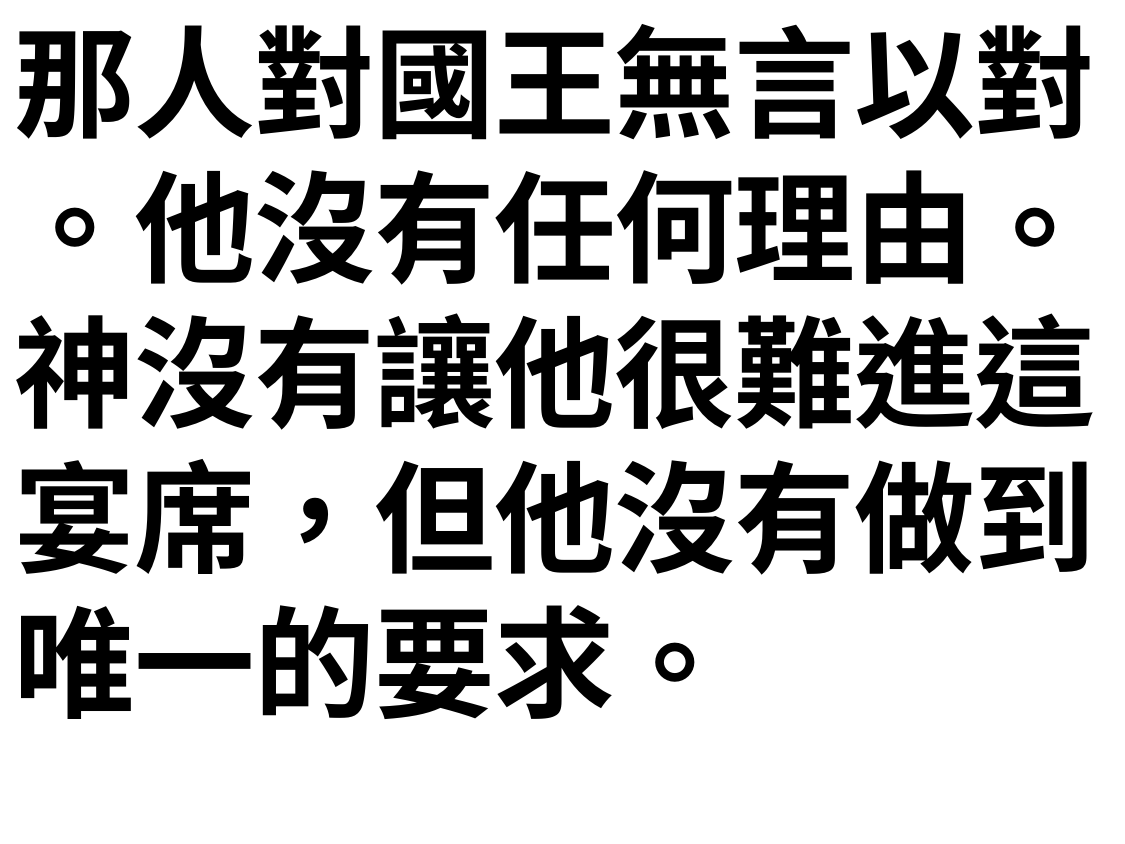

那人對國王無言以對
。他沒有任何理由。神沒有讓他很難進這宴席，但他沒有做到唯一的要求。